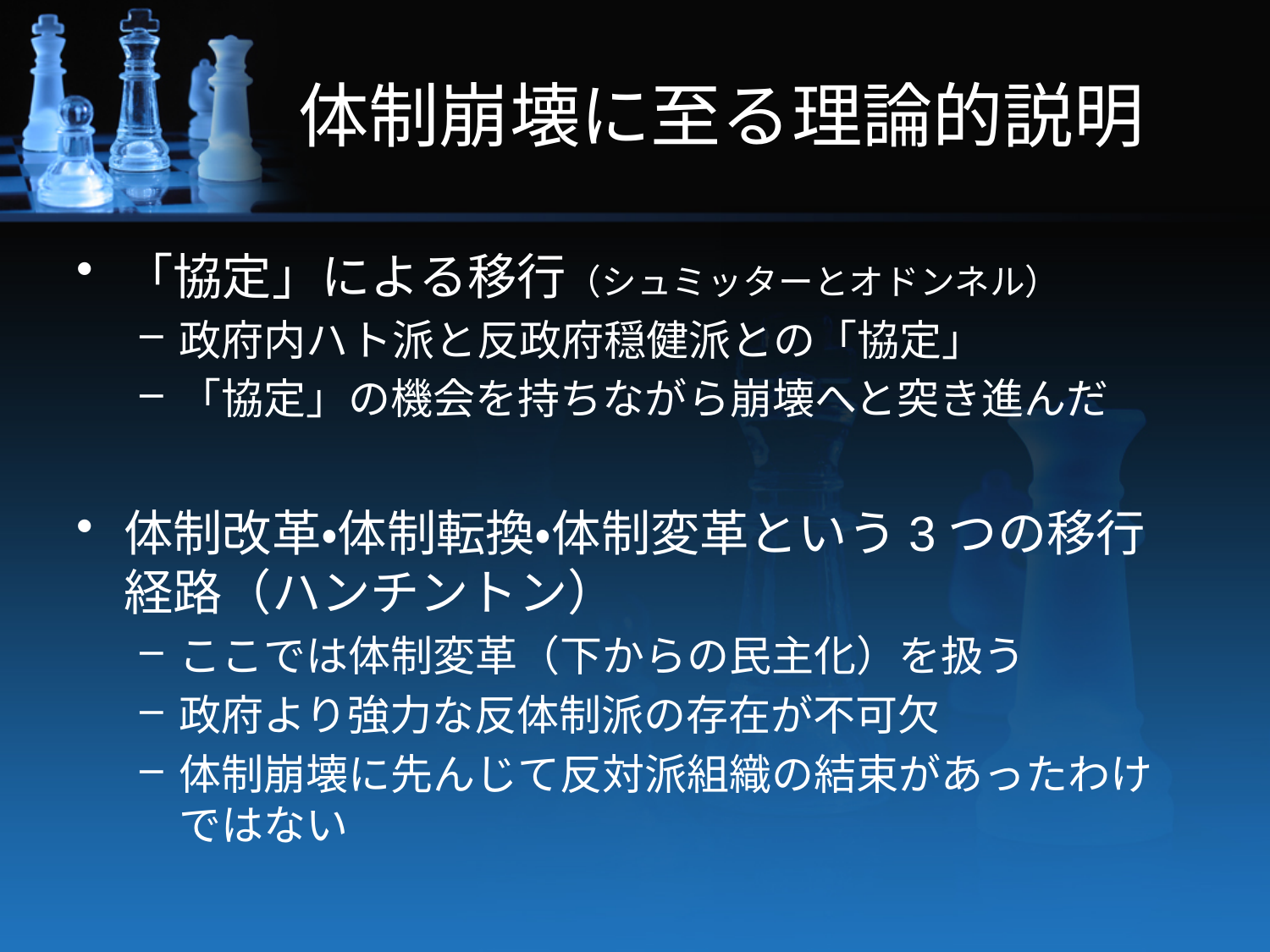

# 体制崩壊に至る理論的説明
「協定」による移行（シュミッターとオドンネル）
政府内ハト派と反政府穏健派との「協定」
「協定」の機会を持ちながら崩壊へと突き進んだ

体制改革・体制転換・体制変革という3つの移行経路（ハンチントン）
ここでは体制変革（下からの民主化）を扱う
政府より強力な反体制派の存在が不可欠
体制崩壊に先んじて反対派組織の結束があったわけではない